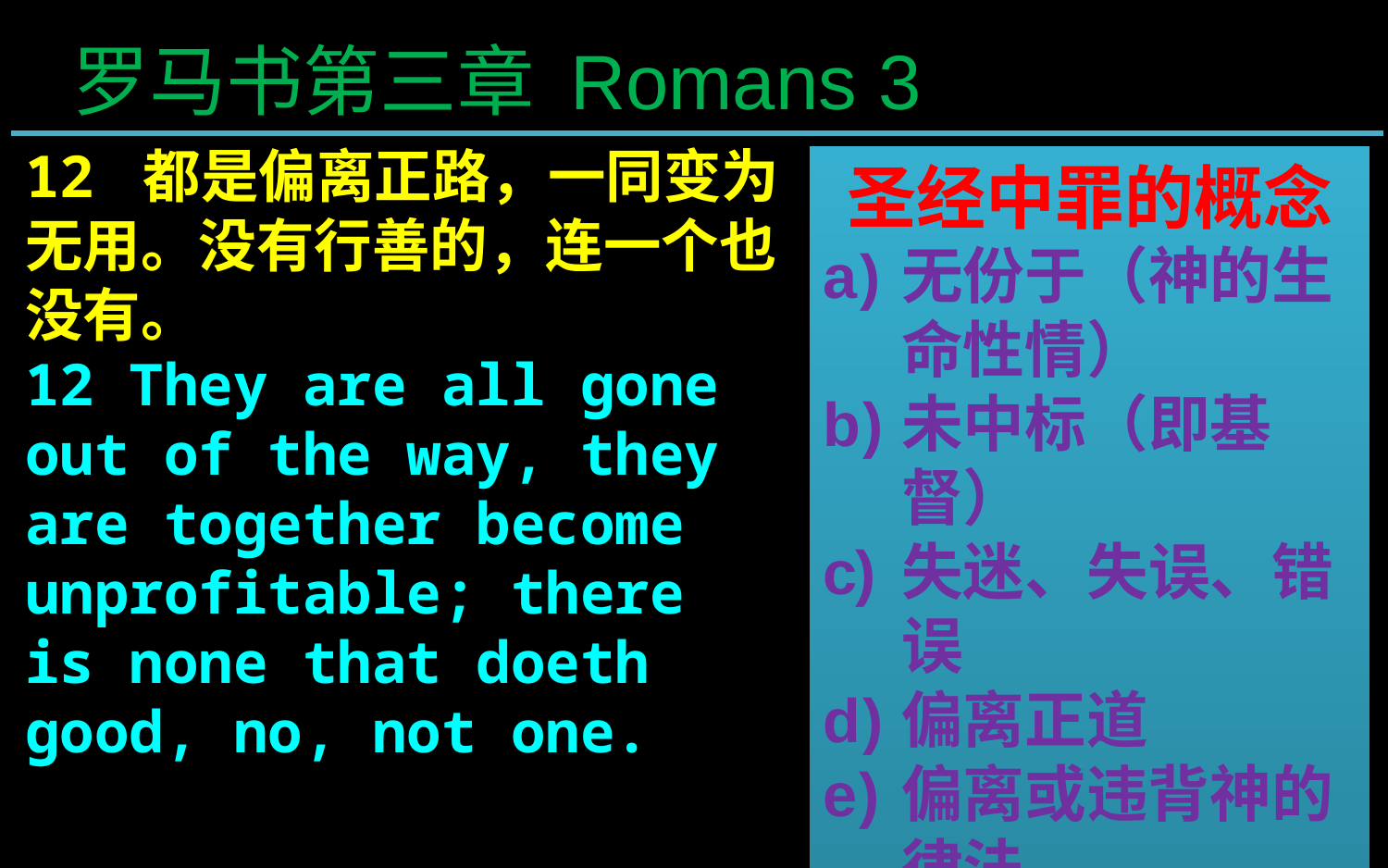

罗马书第三章 Romans 3
12 都是偏离正路，一同变为无用。没有行善的，连一个也没有。
12 They are all gone out of the way, they are together become unprofitable; there is none that doeth good, no, not one.
圣经中罪的概念
无份于（神的生命性情）
未中标（即基督）
失迷、失误、错误
偏离正道
偏离或违背神的律法